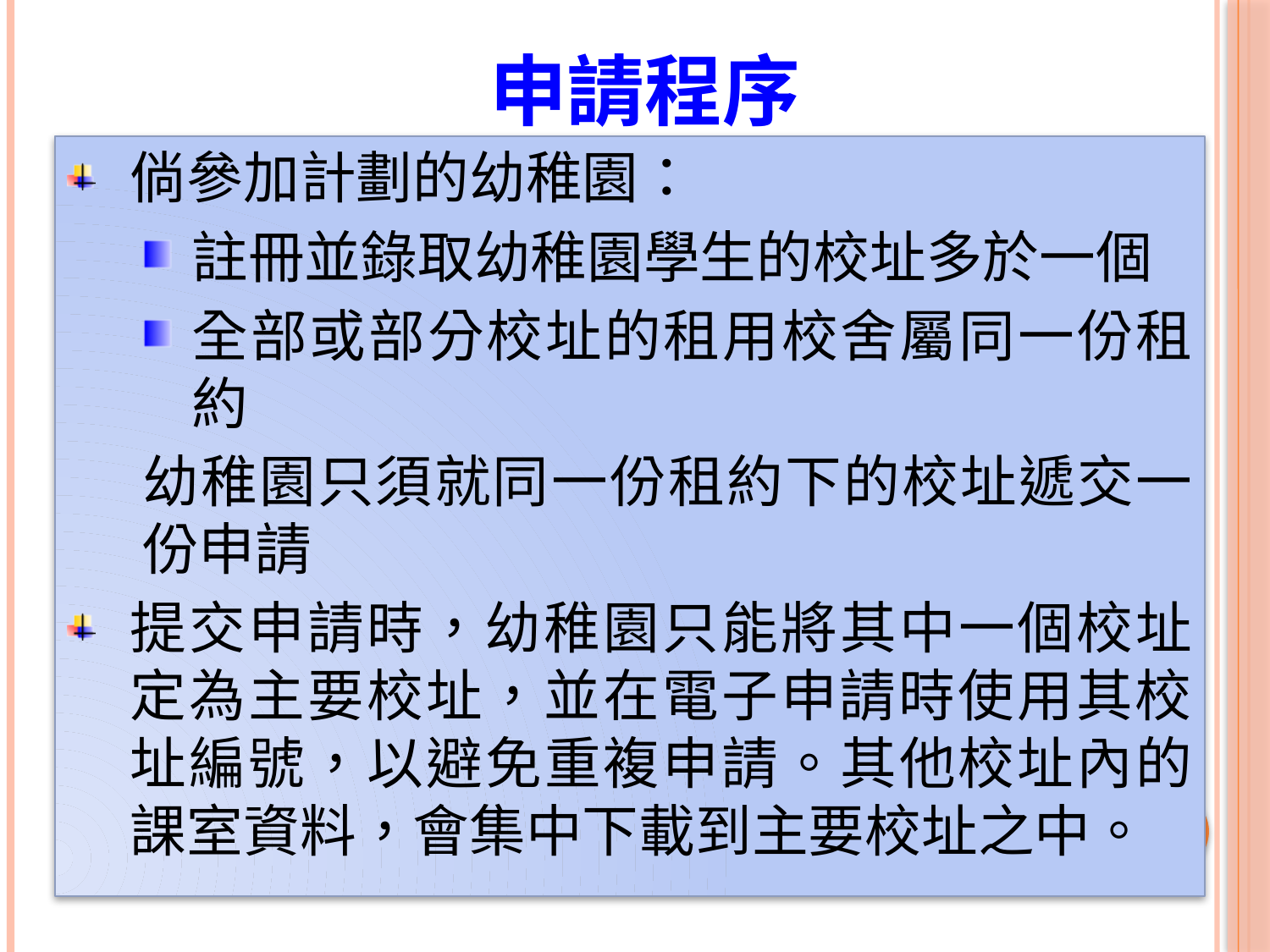

申請程序
倘參加計劃的幼稚園：
註冊並錄取幼稚園學生的校址多於一個
全部或部分校址的租用校舍屬同一份租約
幼稚園只須就同一份租約下的校址遞交一份申請
提交申請時，幼稚園只能將其中一個校址定為主要校址，並在電子申請時使用其校址編號，以避免重複申請。其他校址內的課室資料，會集中下載到主要校址之中。